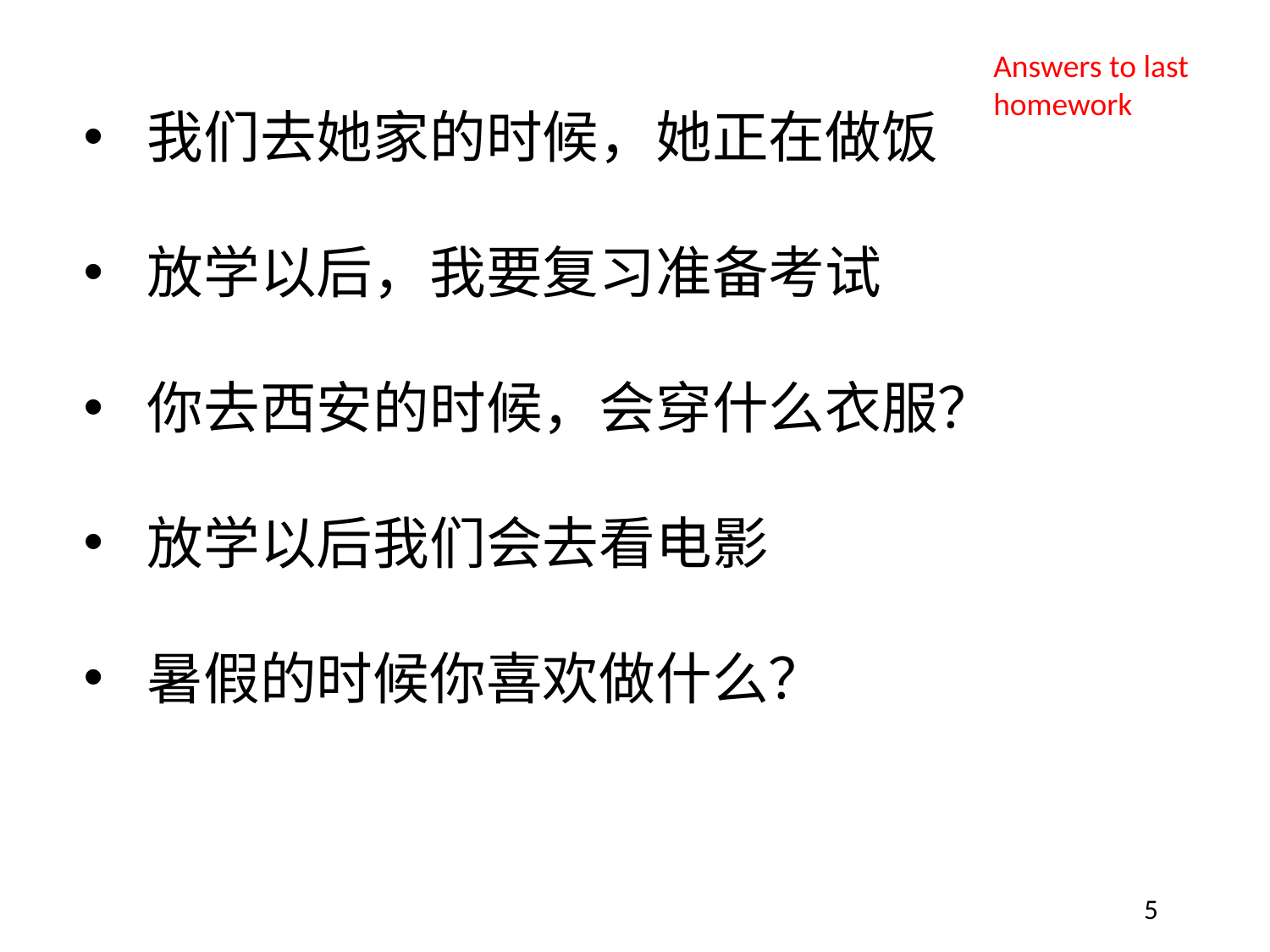

Answers to last homework
我们去她家的时候，她正在做饭

放学以后，我要复习准备考试

你去西安的时候，会穿什么衣服？

放学以后我们会去看电影

暑假的时候你喜欢做什么？
5